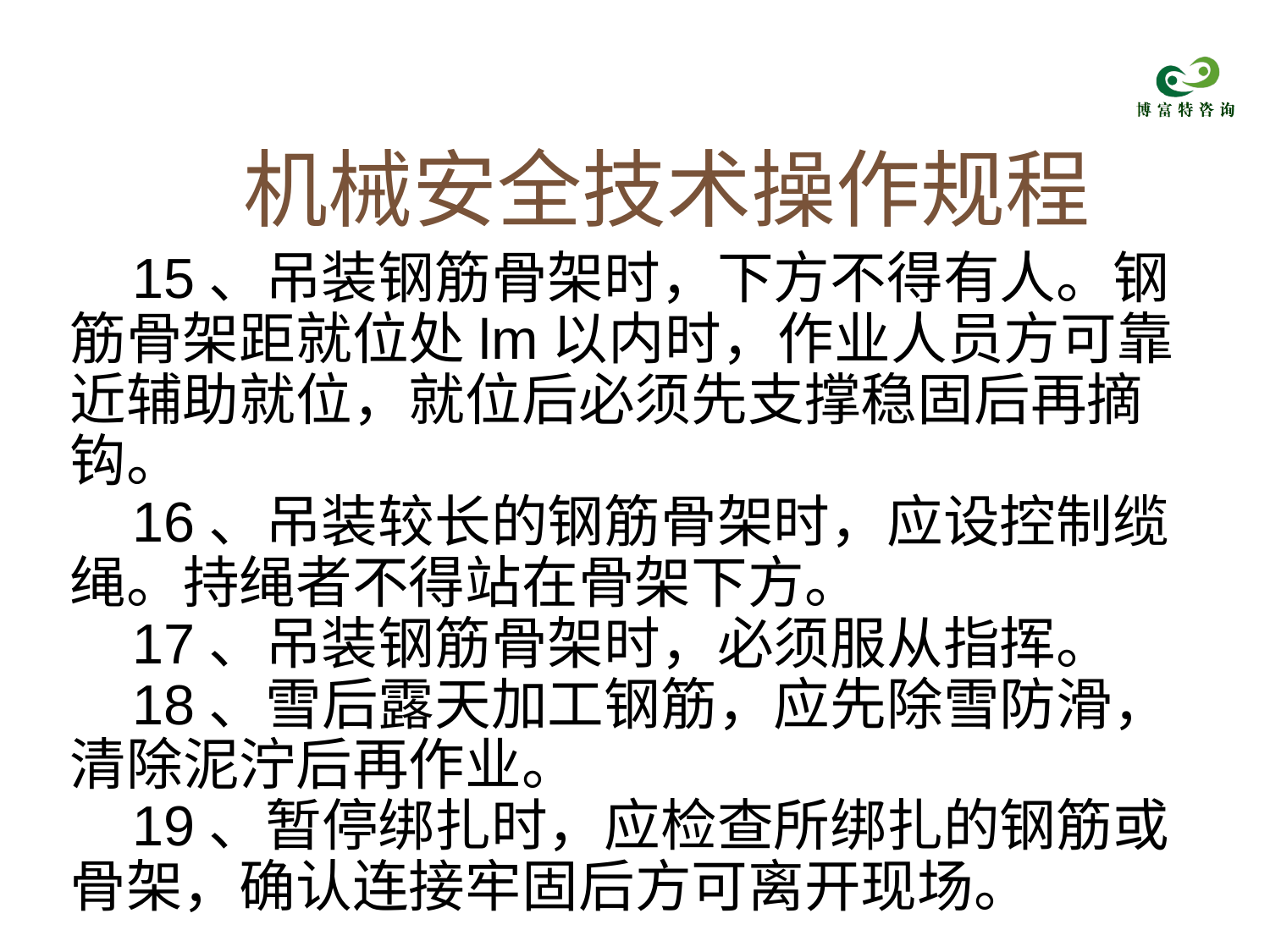

机械安全技术操作规程
    15、吊装钢筋骨架时，下方不得有人。钢筋骨架距就位处lm以内时，作业人员方可靠近辅助就位，就位后必须先支撑稳固后再摘钩。
    16、吊装较长的钢筋骨架时，应设控制缆绳。持绳者不得站在骨架下方。
    17、吊装钢筋骨架时，必须服从指挥。
    18、雪后露天加工钢筋，应先除雪防滑，清除泥泞后再作业。
    19、暂停绑扎时，应检查所绑扎的钢筋或骨架，确认连接牢固后方可离开现场。